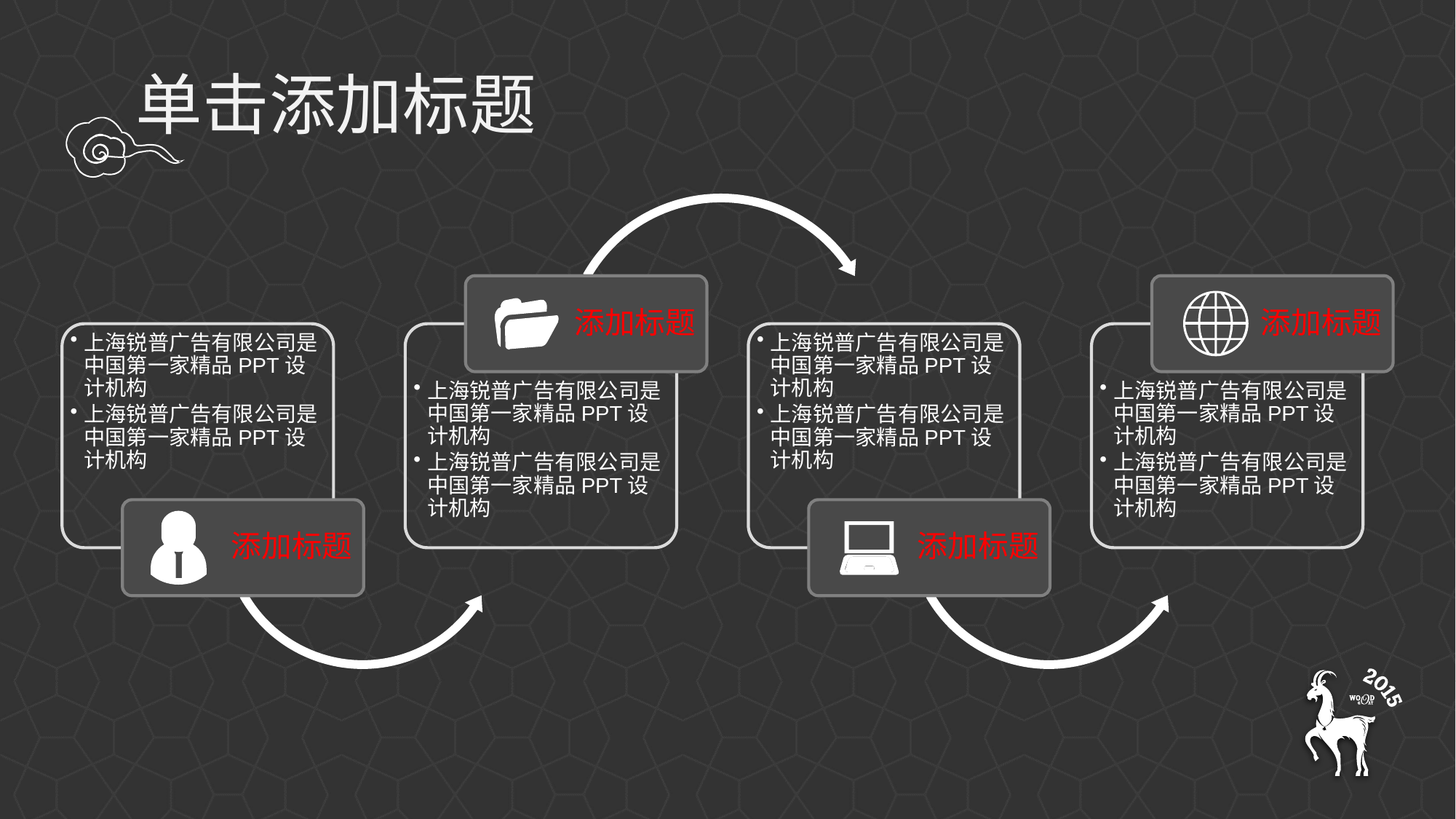

单击添加标题

添加标题
添加标题

上海锐普广告有限公司是中国第一家精品PPT设计机构
上海锐普广告有限公司是中国第一家精品PPT设计机构
上海锐普广告有限公司是中国第一家精品PPT设计机构
上海锐普广告有限公司是中国第一家精品PPT设计机构
上海锐普广告有限公司是中国第一家精品PPT设计机构
上海锐普广告有限公司是中国第一家精品PPT设计机构
上海锐普广告有限公司是中国第一家精品PPT设计机构
上海锐普广告有限公司是中国第一家精品PPT设计机构

添加标题
添加标题